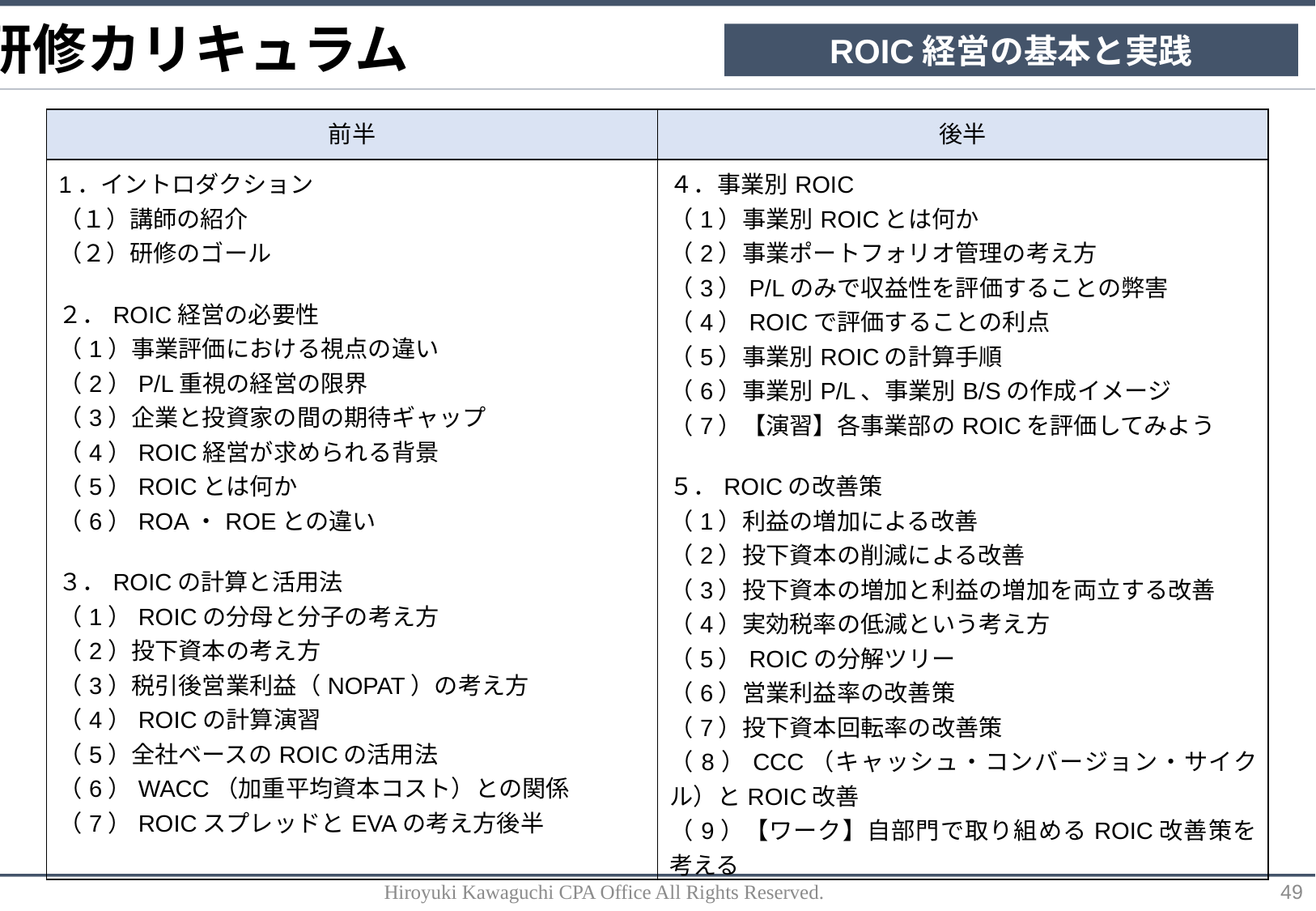

研修カリキュラム
ROIC経営の基本と実践
| 前半 | 後半 |
| --- | --- |
| 1．イントロダクション （１）講師の紹介 （２）研修のゴール ２．ROIC経営の必要性 （1）事業評価における視点の違い （2）P/L重視の経営の限界 （3）企業と投資家の間の期待ギャップ （4）ROIC経営が求められる背景 （5）ROICとは何か （6）ROA・ROEとの違い ３．ROICの計算と活用法 （1）ROICの分母と分子の考え方 （2）投下資本の考え方 （3）税引後営業利益（NOPAT）の考え方 （4）ROICの計算演習 （5）全社ベースのROICの活用法 （6）WACC（加重平均資本コスト）との関係 （7）ROICスプレッドとEVAの考え方後半 | ４．事業別ROIC （1）事業別ROICとは何か （2）事業ポートフォリオ管理の考え方 （3）P/Lのみで収益性を評価することの弊害 （4）ROICで評価することの利点 （5）事業別ROICの計算手順 （6）事業別P/L、事業別B/Sの作成イメージ （7）【演習】各事業部のROICを評価してみよう ５．ROICの改善策 （1）利益の増加による改善 （2）投下資本の削減による改善 （3）投下資本の増加と利益の増加を両立する改善 （4）実効税率の低減という考え方 （5）ROICの分解ツリー （6）営業利益率の改善策 （7）投下資本回転率の改善策 （8）CCC（キャッシュ・コンバージョン・サイクル）とROIC改善 （9）【ワーク】自部門で取り組めるROIC改善策を考える ５．本日のまとめ （1）本日の振り返り （2）自社業務における内部統制の実践ポイント整理 |
Hiroyuki Kawaguchi CPA Office All Rights Reserved.
49